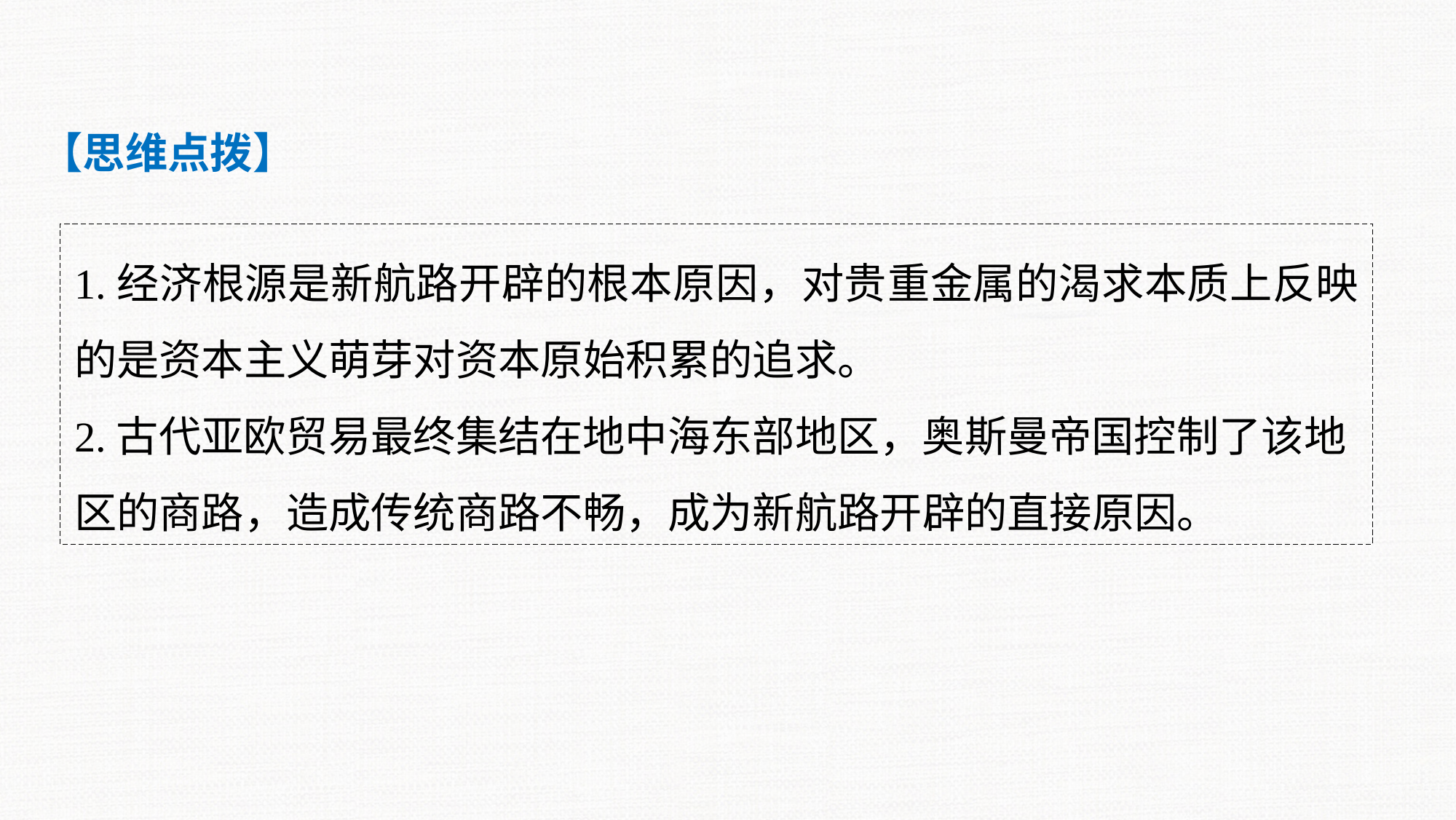

【思维点拨】
1.经济根源是新航路开辟的根本原因，对贵重金属的渴求本质上反映的是资本主义萌芽对资本原始积累的追求。
2.古代亚欧贸易最终集结在地中海东部地区，奥斯曼帝国控制了该地区的商路，造成传统商路不畅，成为新航路开辟的直接原因。